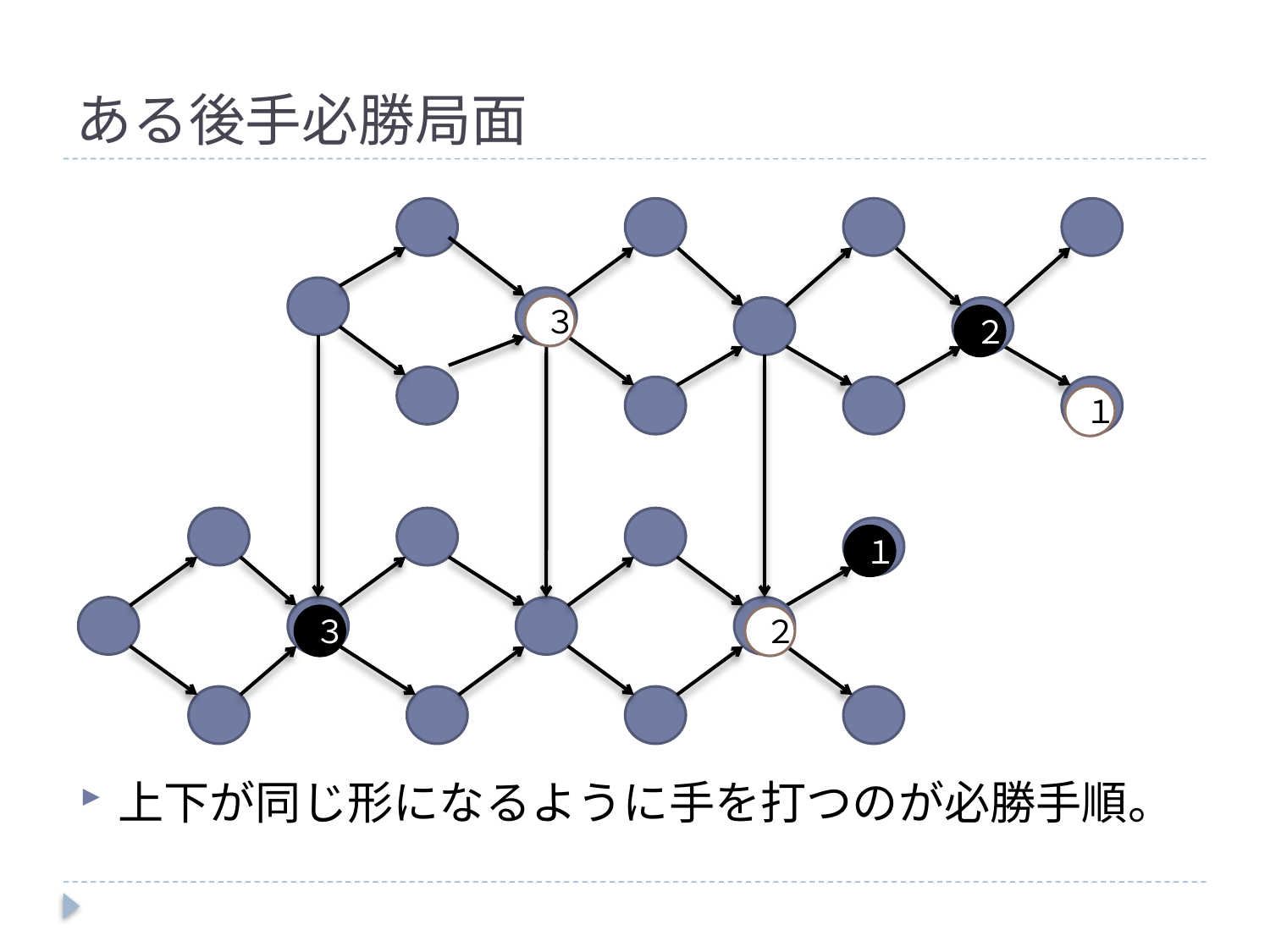

# ある後手必勝局面

３
２

１

１

３
２

上下が同じ形になるように手を打つのが必勝手順。